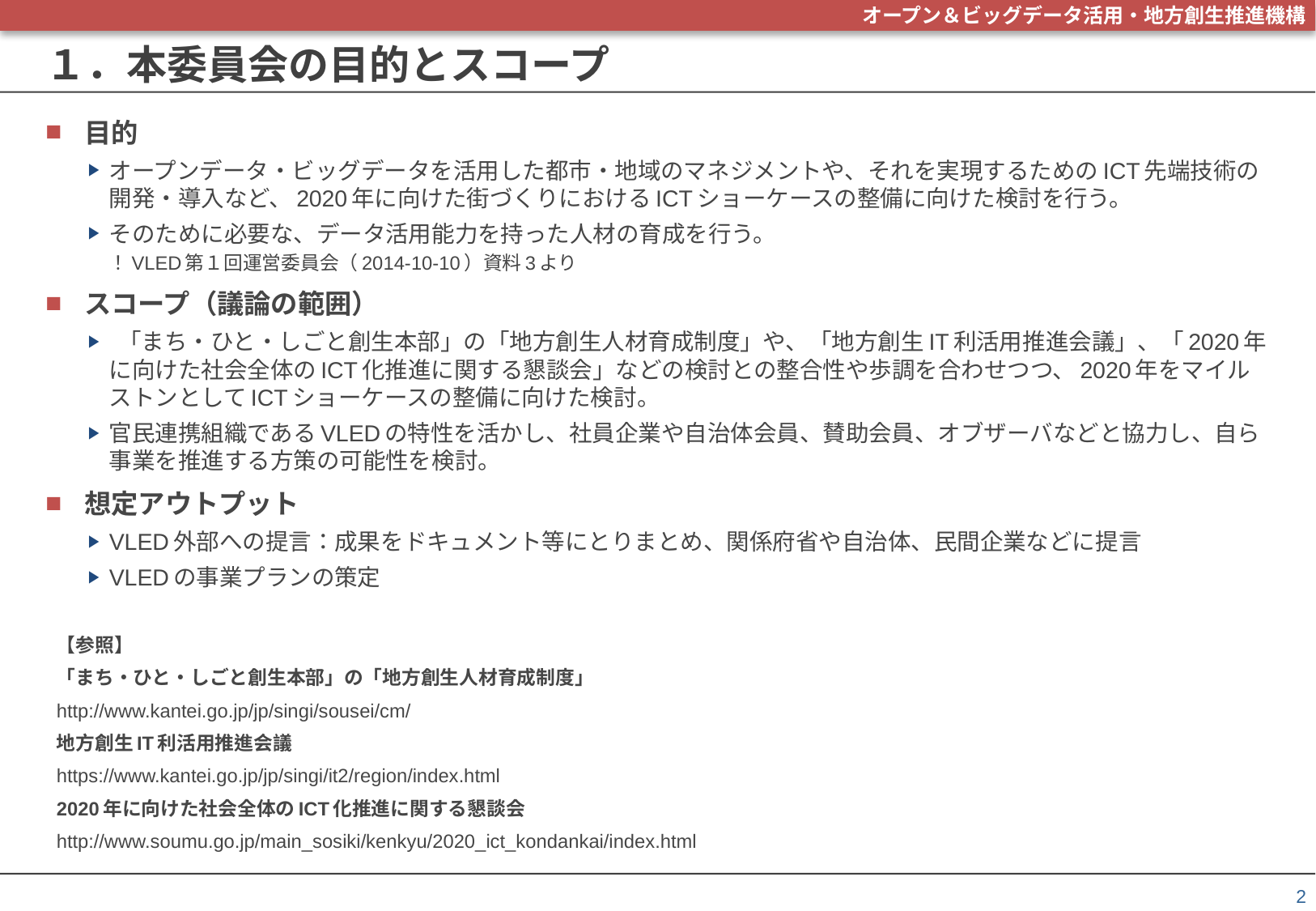

# １．本委員会の目的とスコープ
目的
オープンデータ・ビッグデータを活用した都市・地域のマネジメントや、それを実現するためのICT先端技術の開発・導入など、2020年に向けた街づくりにおけるICTショーケースの整備に向けた検討を行う。
そのために必要な、データ活用能力を持った人材の育成を行う。
！VLED第１回運営委員会（2014-10-10）資料3より
スコープ（議論の範囲）
 「まち・ひと・しごと創生本部」の「地方創生人材育成制度」や、「地方創生IT利活用推進会議」、「2020年に向けた社会全体のICT化推進に関する懇談会」などの検討との整合性や歩調を合わせつつ、2020年をマイルストンとしてICTショーケースの整備に向けた検討。
官民連携組織であるVLEDの特性を活かし、社員企業や自治体会員、賛助会員、オブザーバなどと協力し、自ら事業を推進する方策の可能性を検討。
想定アウトプット
VLED外部への提言：成果をドキュメント等にとりまとめ、関係府省や自治体、民間企業などに提言
VLEDの事業プランの策定

【参照】
「まち・ひと・しごと創生本部」の「地方創生人材育成制度」
http://www.kantei.go.jp/jp/singi/sousei/cm/
地方創生IT利活用推進会議
https://www.kantei.go.jp/jp/singi/it2/region/index.html
2020年に向けた社会全体のICT化推進に関する懇談会
http://www.soumu.go.jp/main_sosiki/kenkyu/2020_ict_kondankai/index.html
2